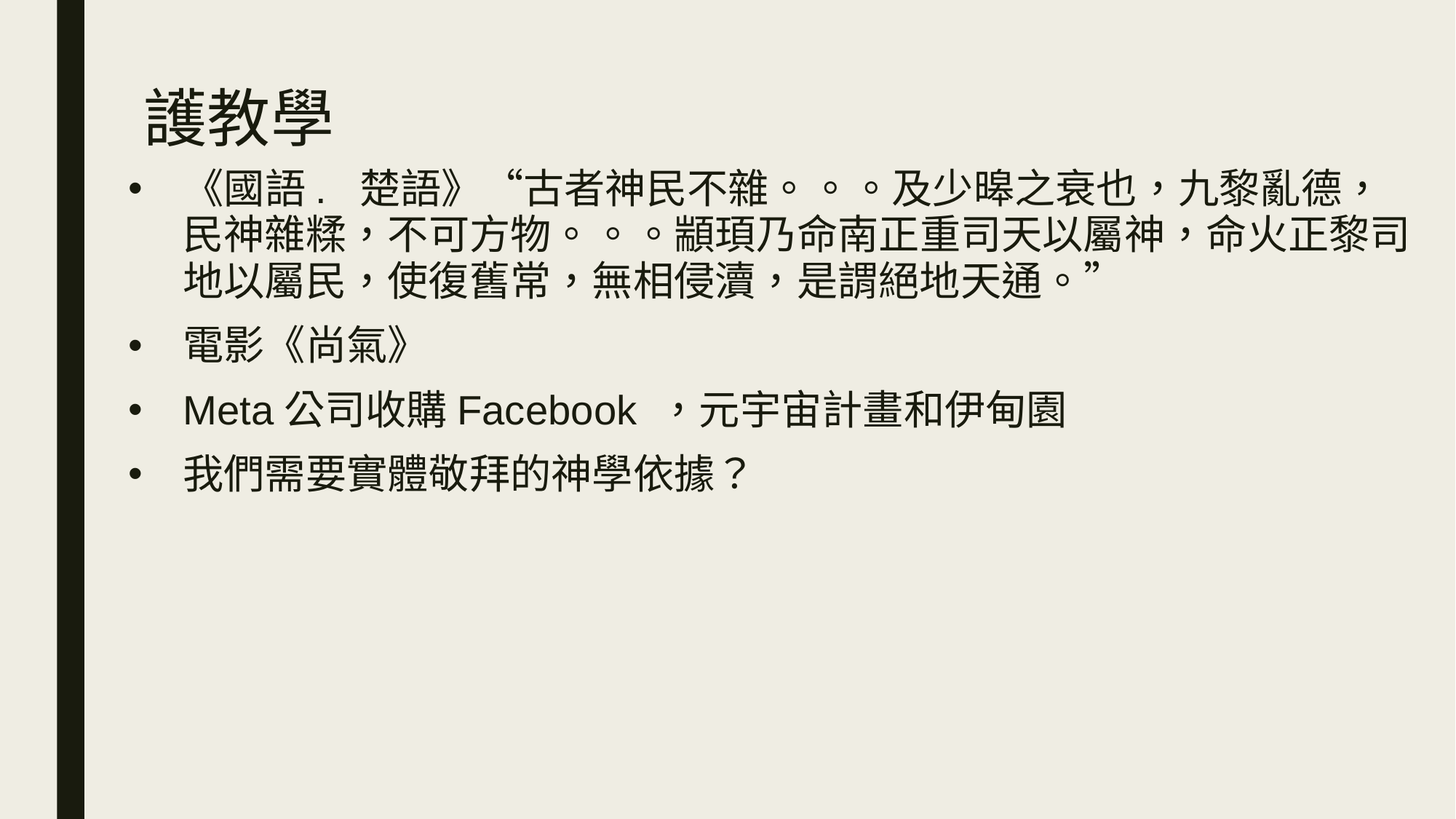

# 護教學
《國語.  楚語》“古者神民不雜。。。及少暤之衰也，九黎亂德，民神雜糅，不可方物。。。顓頊乃命南正重司天以屬神，命火正黎司地以屬民，使復舊常，無相侵瀆，是謂絕地天通。”
電影《尚氣》
Meta公司收購Facebook ，元宇宙計畫和伊甸園
我們需要實體敬拜的神學依據？